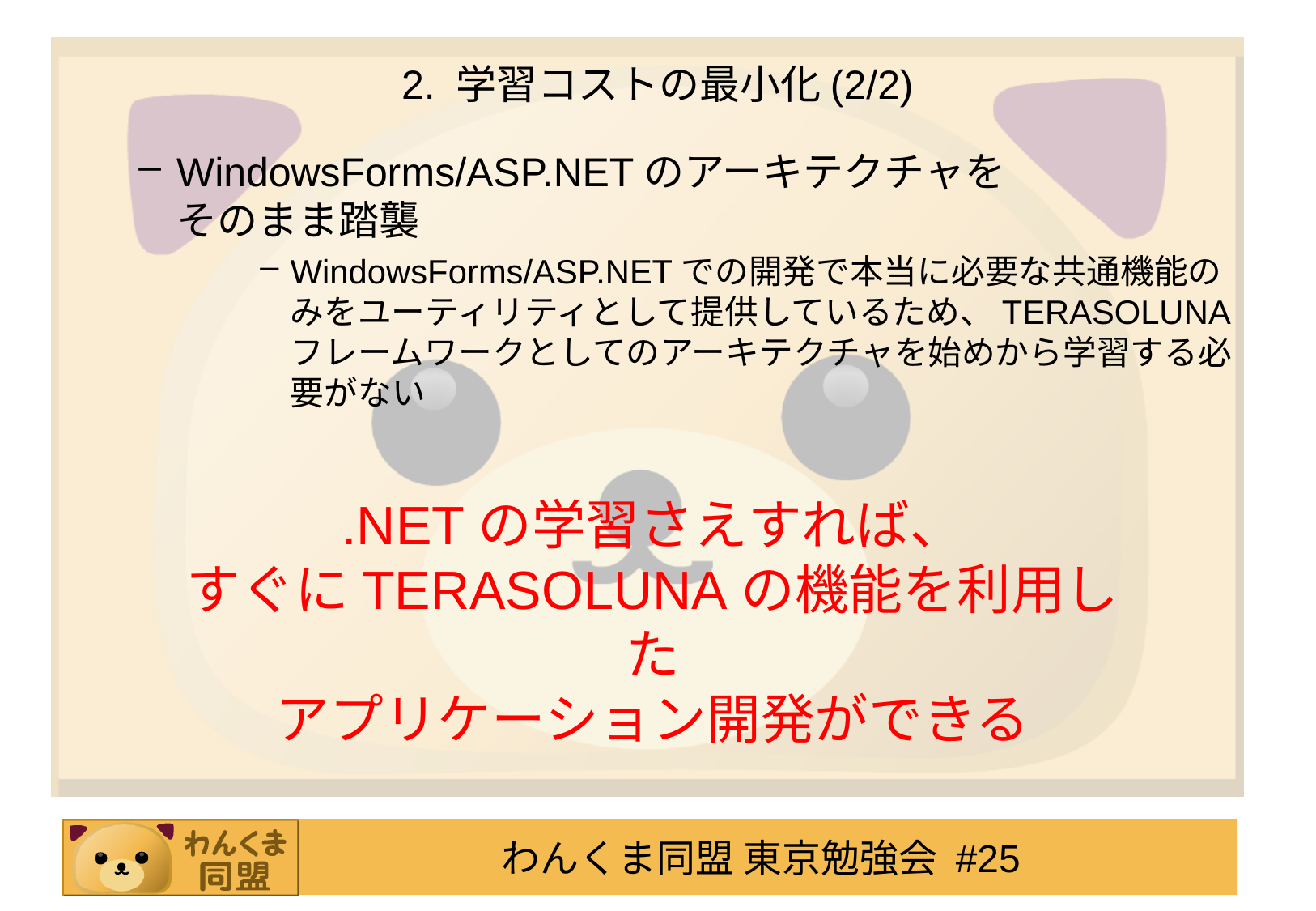

# 2. 学習コストの最小化(2/2)
WindowsForms/ASP.NETのアーキテクチャを
そのまま踏襲
WindowsForms/ASP.NETでの開発で本当に必要な共通機能のみをユーティリティとして提供しているため、TERASOLUNAフレームワークとしてのアーキテクチャを始めから学習する必要がない
.NETの学習さえすれば、
すぐにTERASOLUNAの機能を利用した
アプリケーション開発ができる